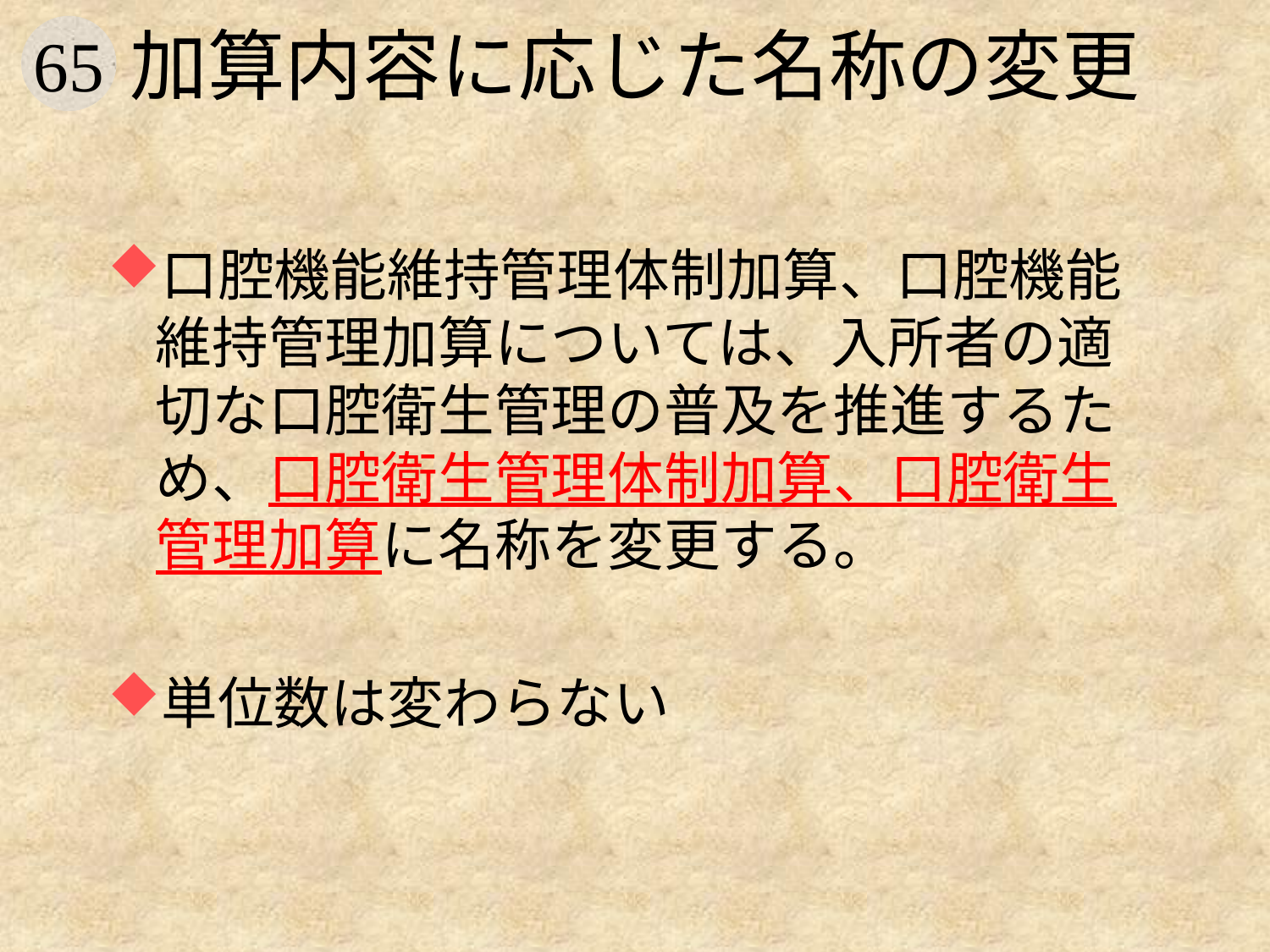

# 加算内容に応じた名称の変更
口腔機能維持管理体制加算、口腔機能維持管理加算については、入所者の適切な口腔衛生管理の普及を推進するため、口腔衛生管理体制加算、口腔衛生管理加算に名称を変更する。

単位数は変わらない